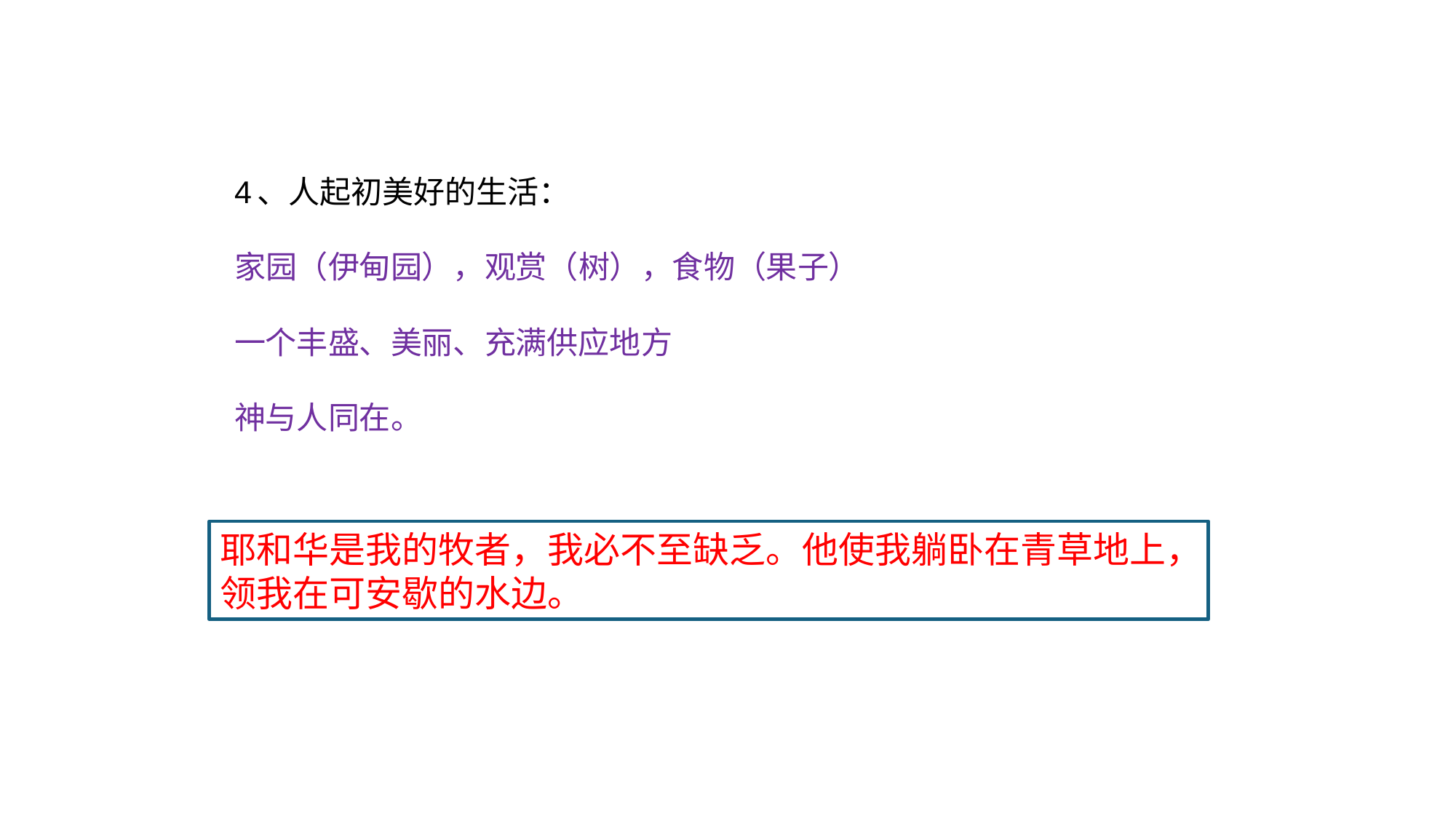

# 4、人起初美好的生活： 家园（伊甸园），观赏（树），食物（果子） 一个丰盛、美丽、充满供应地方 神与人同在。
耶和华是我的牧者，我必不至缺乏。他使我躺卧在青草地上，领我在可安歇的水边。